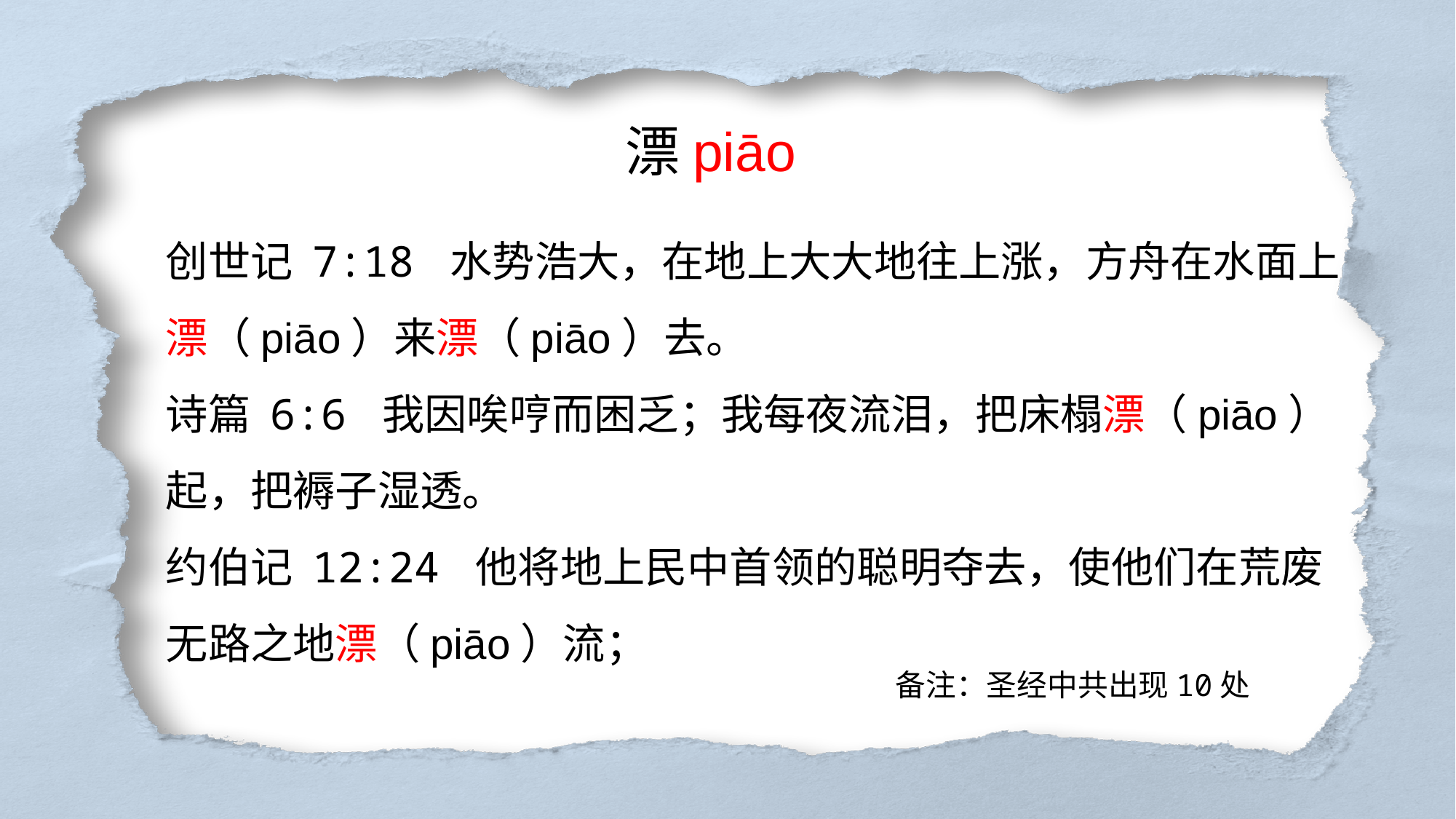

漂piāo
创世记 7:18 水势浩大，在地上大大地往上涨，方舟在水面上漂（piāo）来漂（piāo）去。
诗篇 6:6 我因唉哼而困乏；我每夜流泪，把床榻漂（piāo）起，把褥子湿透。
约伯记 12:24 他将地上民中首领的聪明夺去，使他们在荒废无路之地漂（piāo）流；
备注：圣经中共出现10处